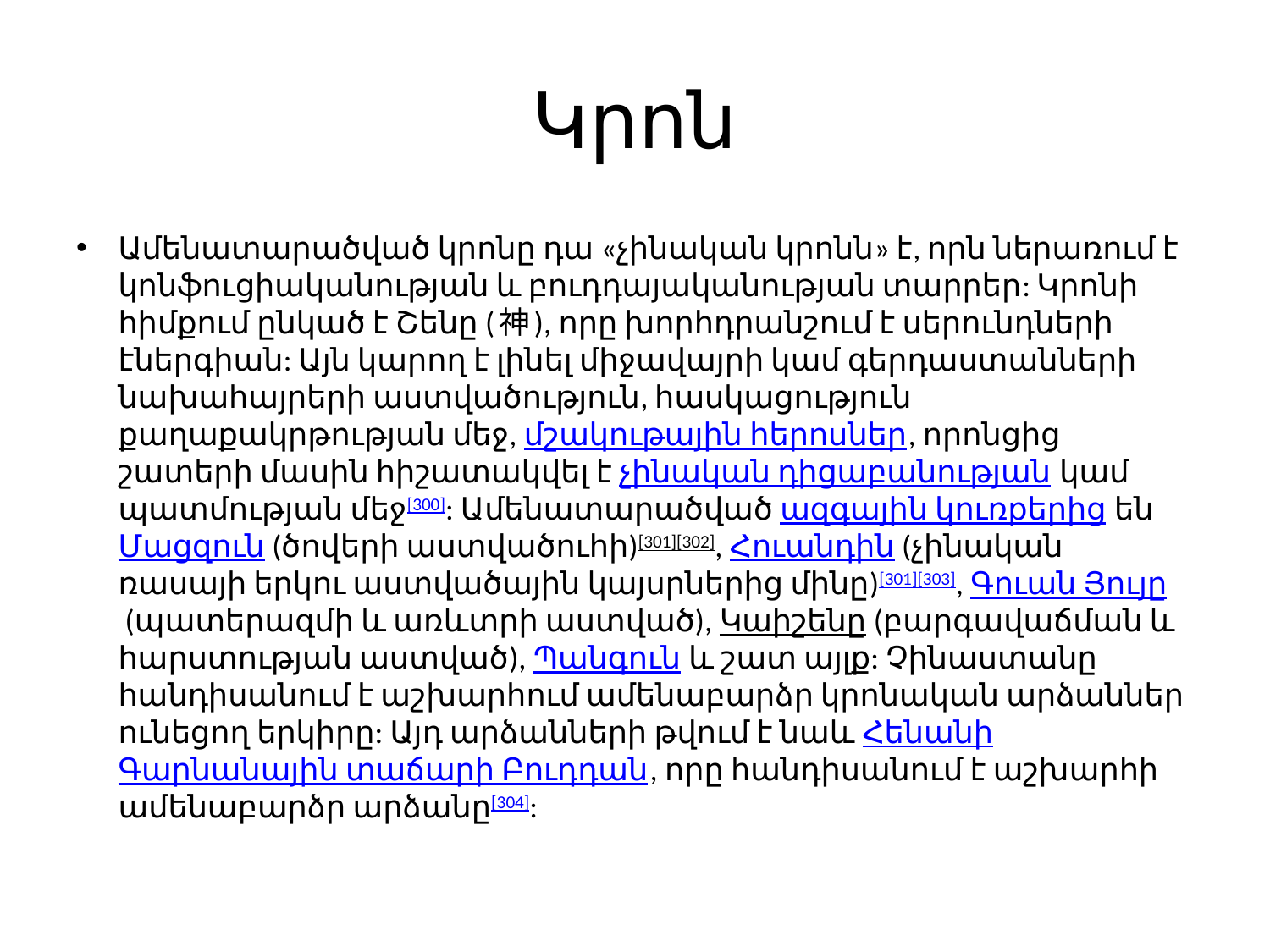

# Կրոն
Ամենատարածված կրոնը դա «չինական կրոնն» է, որն ներառում է կոնֆուցիականության և բուդդայականության տարրեր: Կրոնի հիմքում ընկած է Շենը (神), որը խորհդրանշում է սերունդների էներգիան: Այն կարող է լինել միջավայրի կամ գերդաստանների նախահայրերի աստվածություն, հասկացություն քաղաքակրթության մեջ, մշակութային հերոսներ, որոնցից շատերի մասին հիշատակվել է չինական դիցաբանության կամ պատմության մեջ[300]: Ամենատարածված ազգային կուռքերից են Մացզուն (ծովերի աստվածուհի)[301][302], Հուանդին (չինական ռասայի երկու աստվածային կայսրներից մինը)[301][303], Գուան Յույը (պատերազմի և առևտրի աստված), Կաիշենը (բարգավաճման և հարստության աստված), Պանգուն և շատ այլք: Չինաստանը հանդիսանում է աշխարհում ամենաբարձր կրոնական արձաններ ունեցող երկիրը: Այդ արձանների թվում է նաև Հենանի Գարնանային տաճարի Բուդդան, որը հանդիսանում է աշխարհի ամենաբարձր արձանը[304]: